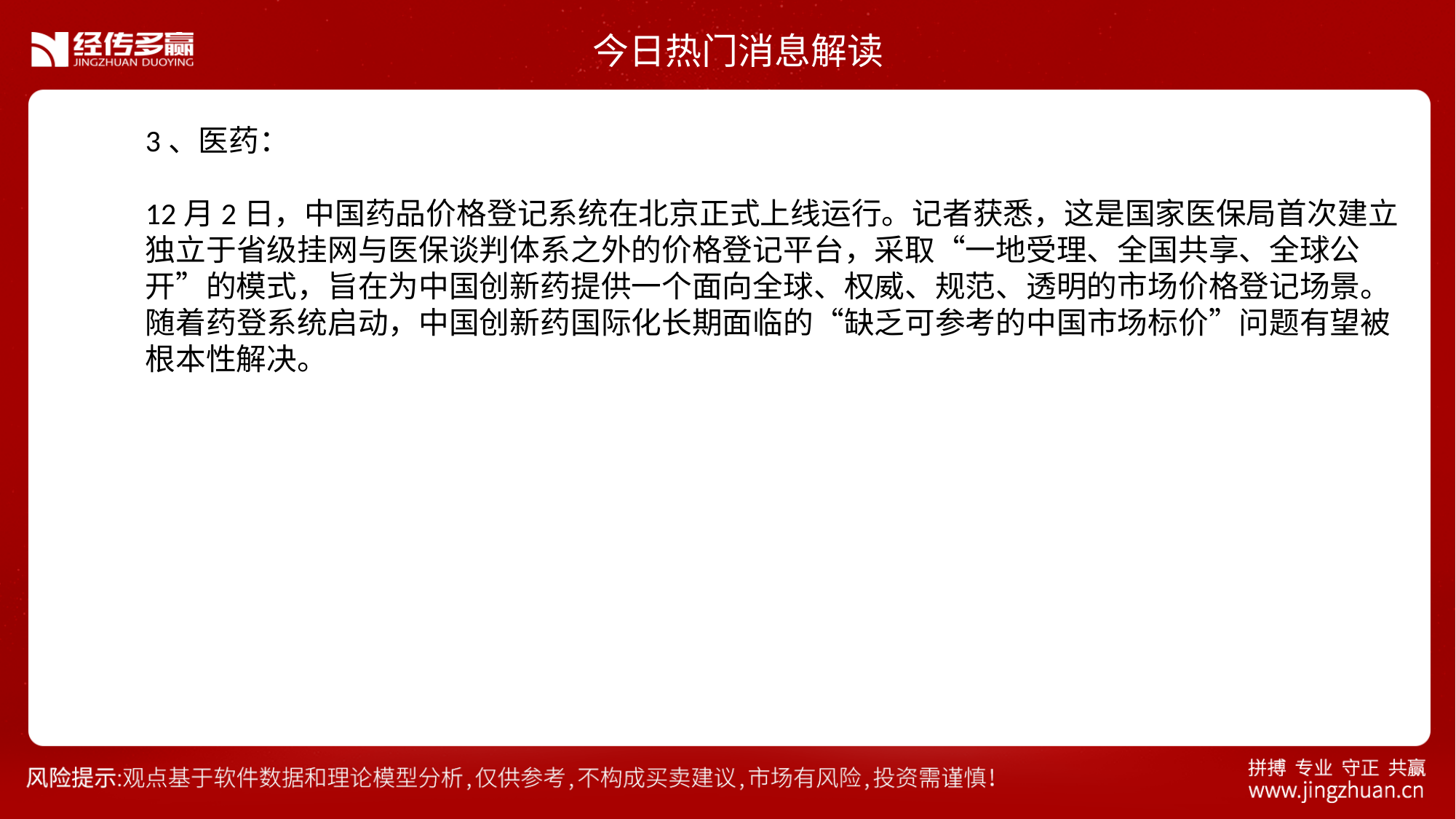

今日热门消息解读
3、医药：

12月2日，中国药品价格登记系统在北京正式上线运行。记者获悉，这是国家医保局首次建立独立于省级挂网与医保谈判体系之外的价格登记平台，采取“一地受理、全国共享、全球公开”的模式，旨在为中国创新药提供一个面向全球、权威、规范、透明的市场价格登记场景。随着药登系统启动，中国创新药国际化长期面临的“缺乏可参考的中国市场标价”问题有望被根本性解决。